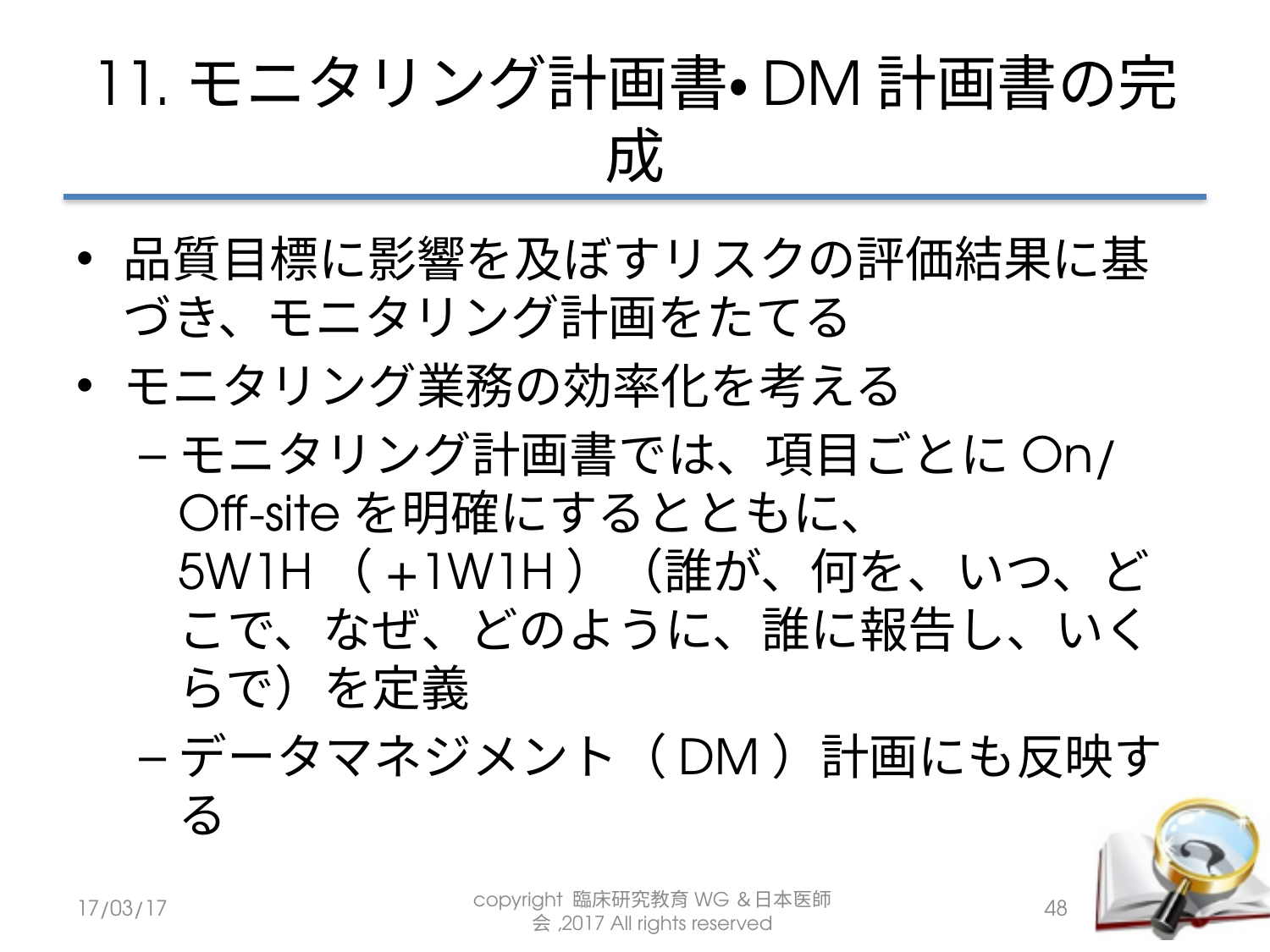

# 11.モニタリング計画書・DM計画書の完成
品質目標に影響を及ぼすリスクの評価結果に基づき、モニタリング計画をたてる
モニタリング業務の効率化を考える
モニタリング計画書では、項目ごとにOn/Off-siteを明確にするとともに、
5W1H（+1W1H）（誰が、何を、いつ、どこで、なぜ、どのように、誰に報告し、いくらで）を定義
データマネジメント（DM）計画にも反映する
17/03/17
copyright 臨床研究教育WG＆日本医師会,2017 All rights reserved
48